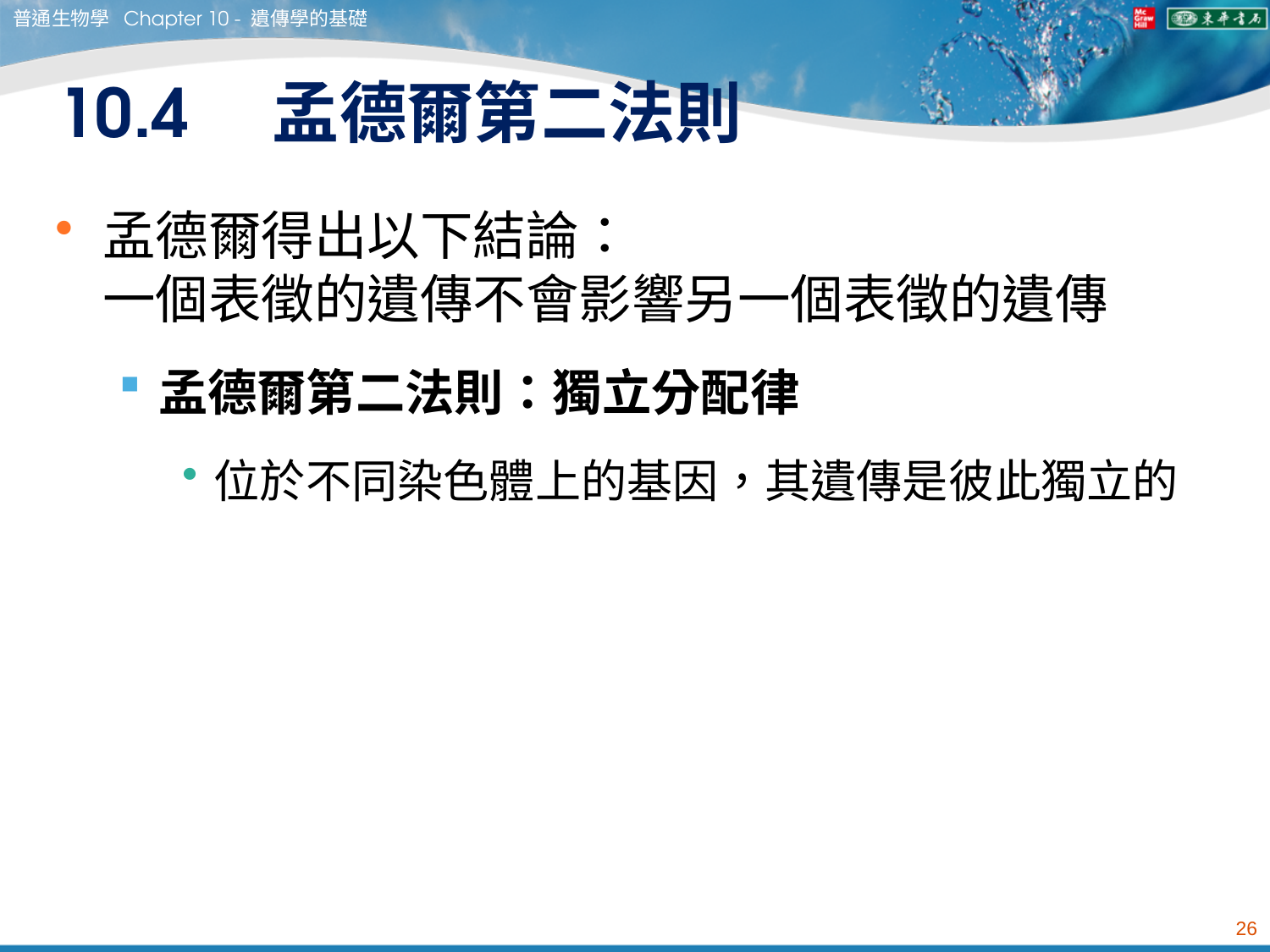

普通生物學  Chapter 10 - 遺傳學的基礎
# 10.4　孟德爾第二法則
孟德爾得出以下結論：
一個表徵的遺傳不會影響另一個表徵的遺傳
孟德爾第二法則：獨立分配律
位於不同染色體上的基因，其遺傳是彼此獨立的
26